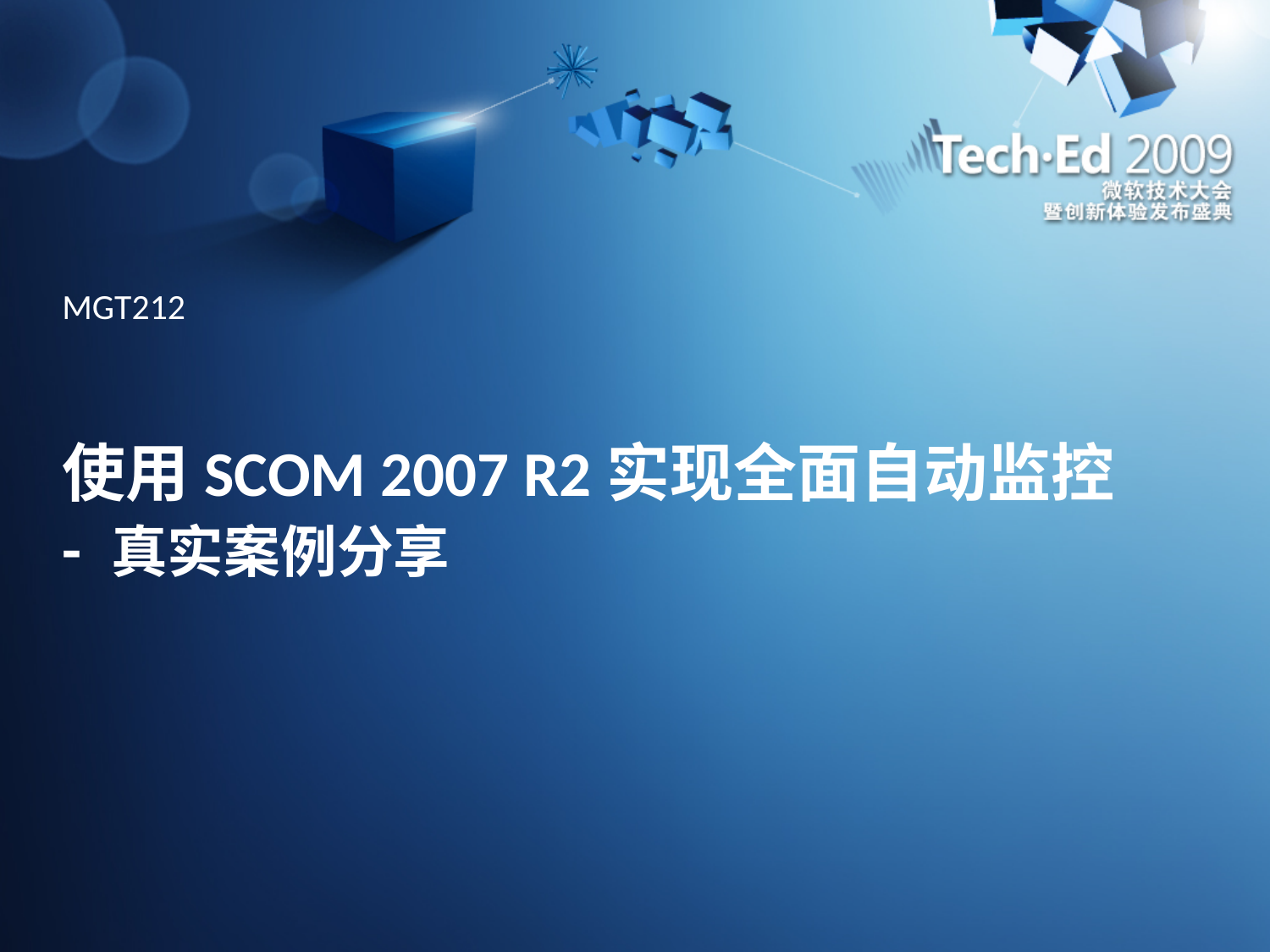

MGT212
# 使用SCOM 2007 R2实现全面自动监控 - 真实案例分享